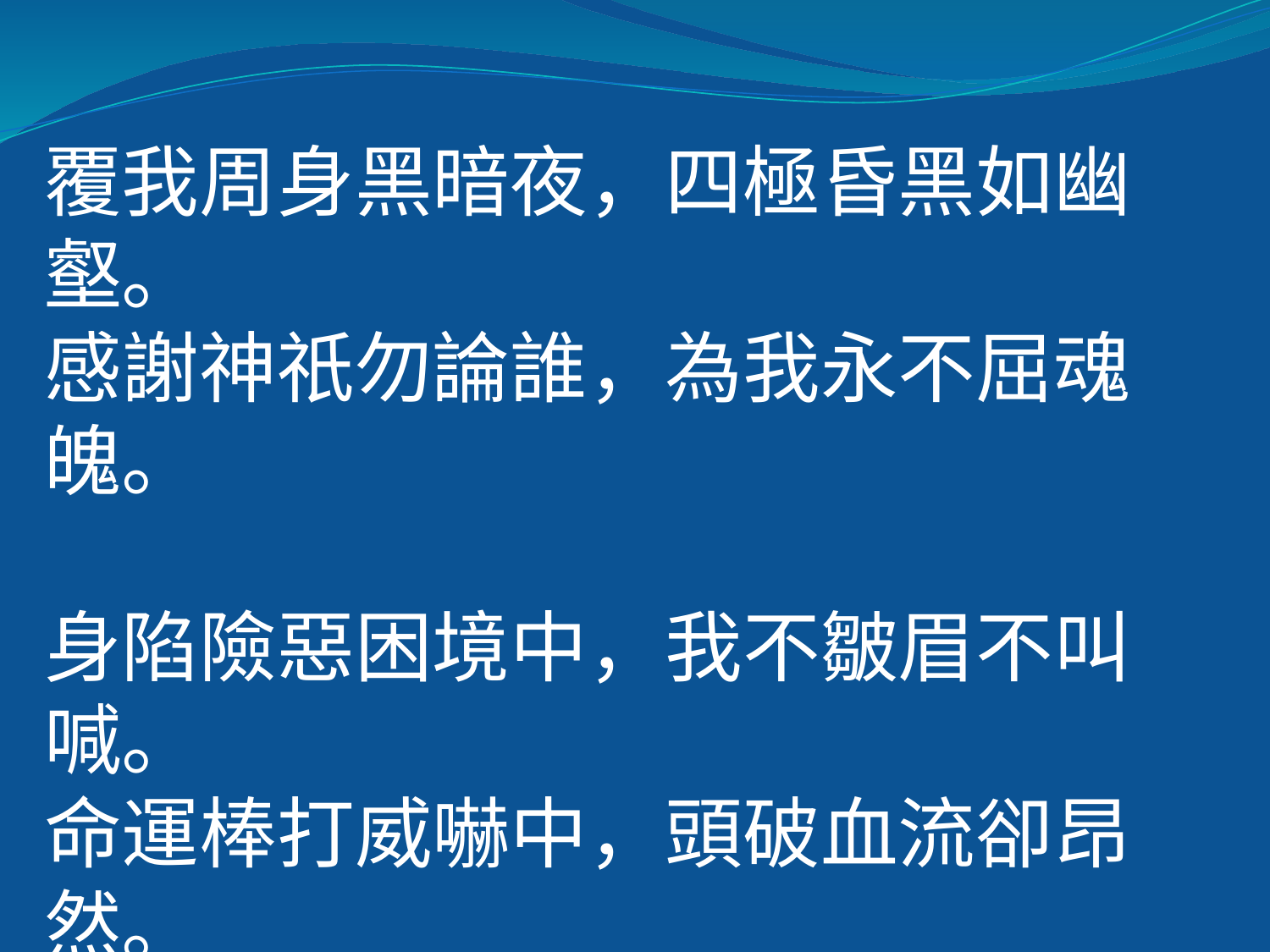

覆我周身黑暗夜，四極昏黑如幽壑。
感謝神祇勿論誰，為我永不屈魂魄。

身陷險惡困境中，我不皺眉不叫喊。
命運棒打威嚇中，頭破血流卻昂然。